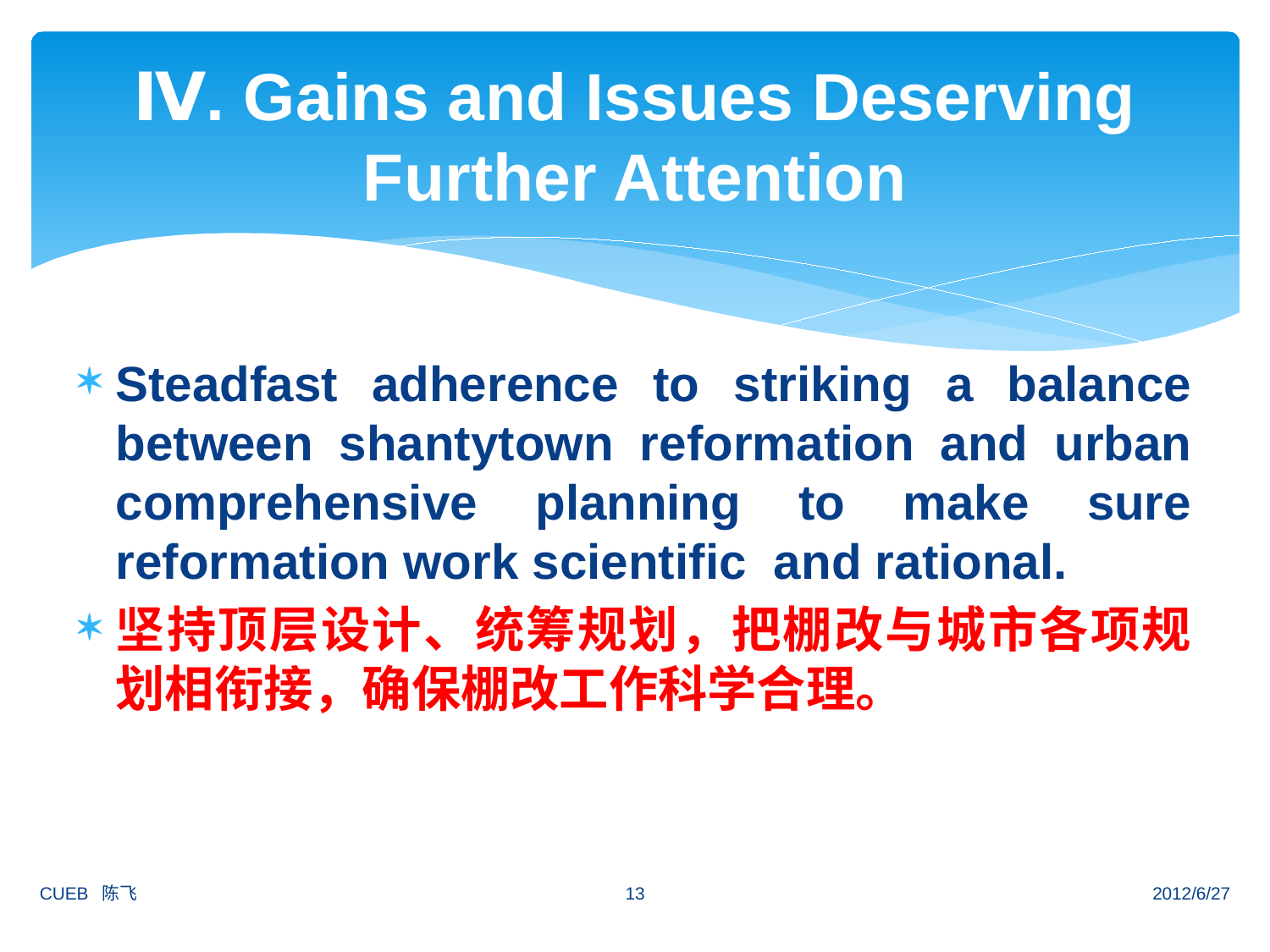

# Ⅳ. Gains and Issues Deserving Further Attention
Steadfast adherence to striking a balance between shantytown reformation and urban comprehensive planning to make sure reformation work scientific  and rational.
坚持顶层设计、统筹规划，把棚改与城市各项规划相衔接，确保棚改工作科学合理。
13
CUEB  陈飞
2012/6/27